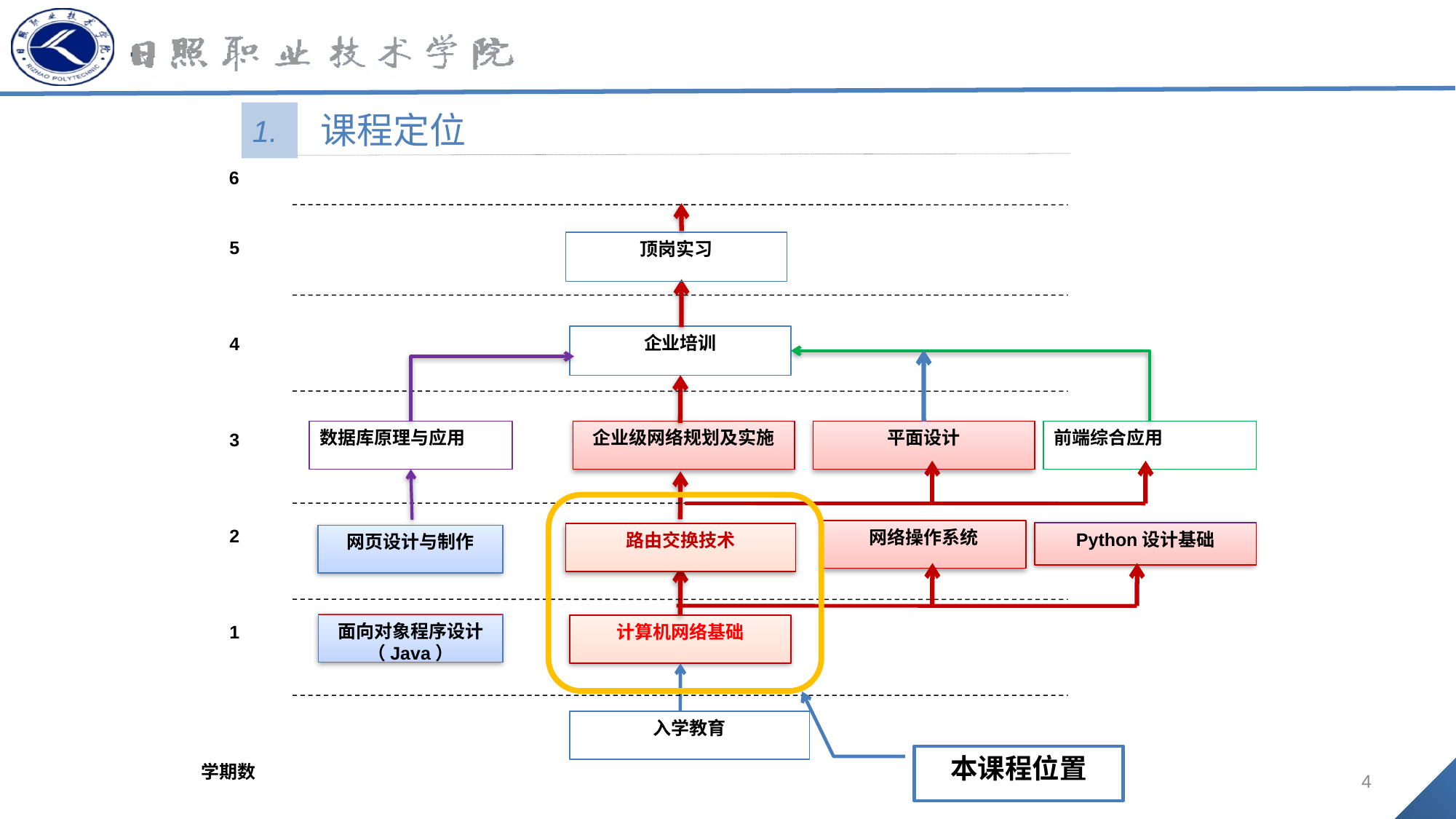

1.
课程定位
6

5
顶岗实习

企业培训
4

数据库原理与应用
企业级网络规划及实施

平面设计
前端综合应用
3

2
网络操作系统
Python设计基础
路由交换技术
网页设计与制作

面向对象程序设计（Java）
1
计算机网络基础

入学教育
本课程位置
学期数
4